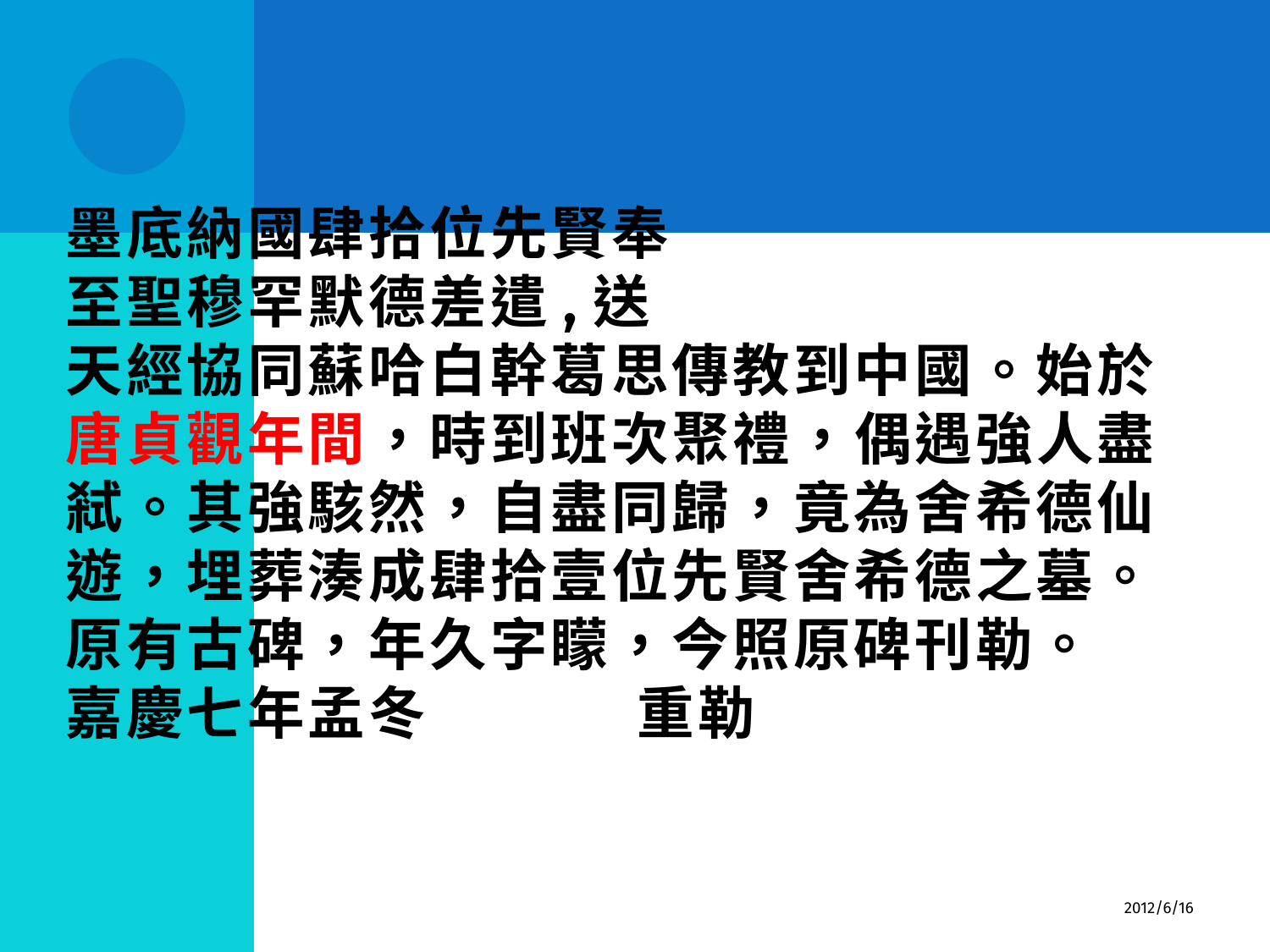

# 墨底納國肆拾位先賢奉 至聖穆罕默德差遣,送 天經協同蘇哈白幹葛思傳教到中國。始於 唐貞觀年間，時到班次聚禮，偶遇強人盡弒。其強駭然，自盡同歸，竟為舍希德仙遊，埋葬湊成肆拾壹位先賢舍希德之墓。原有古碑，年久字矇，今照原碑刊勒。 嘉慶七年孟冬		重勒
2012/6/16